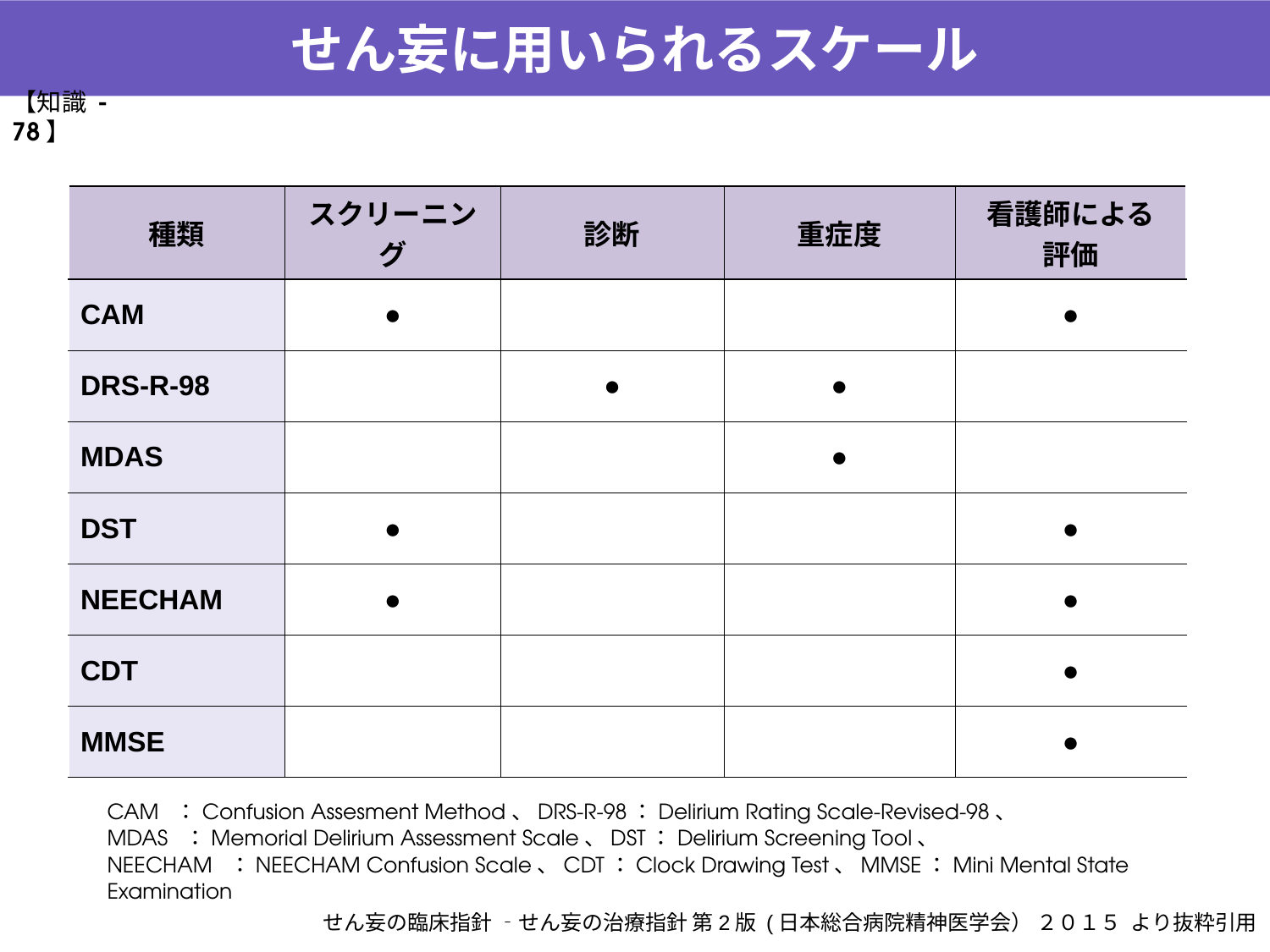

せん妄に用いられるスケール
【知識 -78】
| 種類 | スクリーニング | 診断 | 重症度 | 看護師による 評価 |
| --- | --- | --- | --- | --- |
| CAM | ● |  |  | ● |
| DRS-R-98 |  | ● | ● |  |
| MDAS |  |  | ● |  |
| DST | ● |  |  | ● |
| NEECHAM | ● |  |  | ● |
| CDT |  |  |  | ● |
| MMSE |  |  |  | ● |
CAM  ：Confusion Assesment Method、DRS-R-98：Delirium Rating Scale-Revised-98、
MDAS  ：Memorial Delirium Assessment Scale、DST：Delirium Screening Tool、
NEECHAM  ：NEECHAM Confusion Scale、CDT：Clock Drawing Test、MMSE：Mini Mental State Examination
せん妄の臨床指針 ‐せん妄の治療指針 第2版 (日本総合病院精神医学会） ２０１５  より抜粋引用